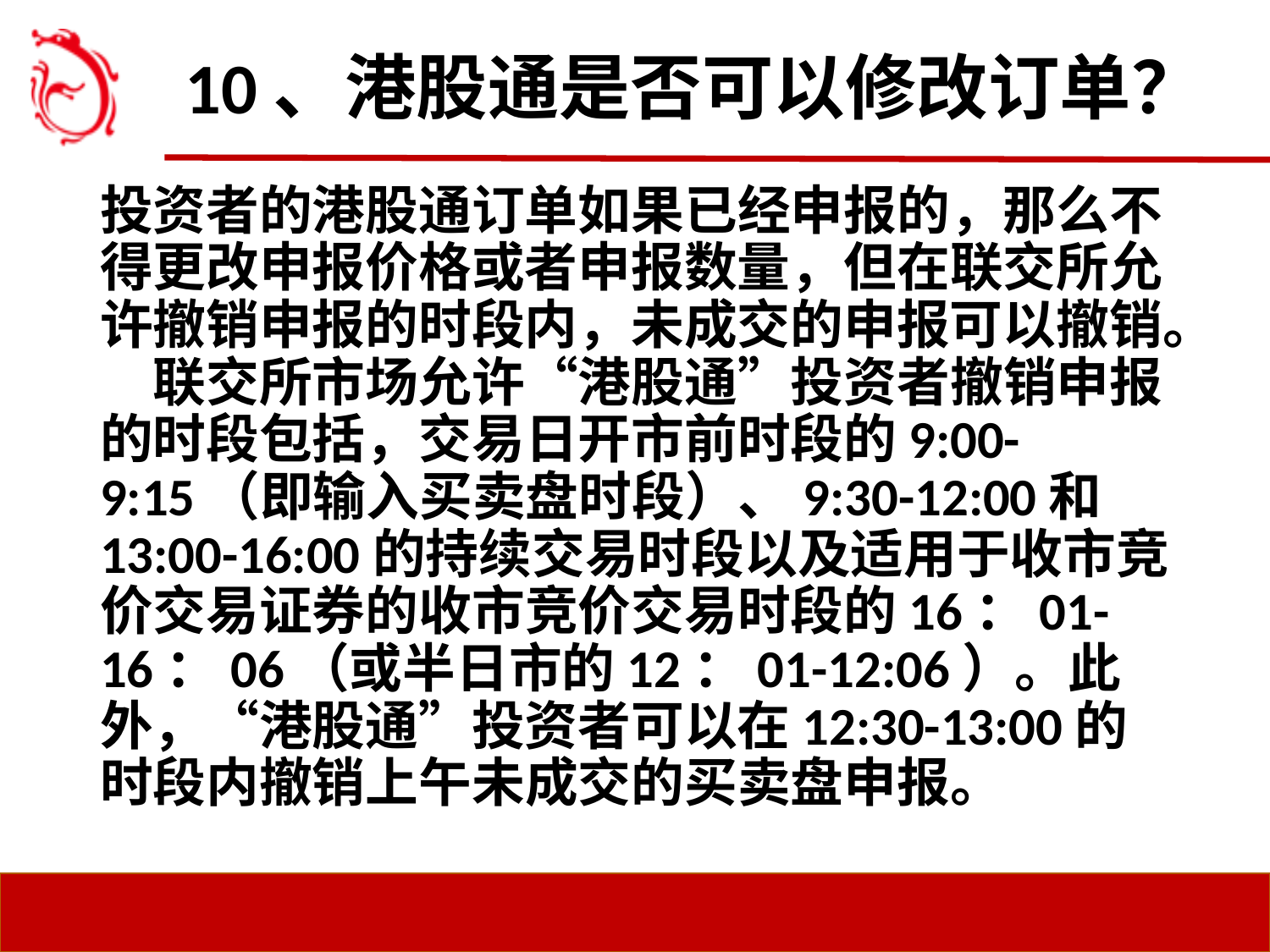

# 10、港股通是否可以修改订单？
投资者的港股通订单如果已经申报的，那么不得更改申报价格或者申报数量，但在联交所允许撤销申报的时段内，未成交的申报可以撤销。　联交所市场允许“港股通”投资者撤销申报的时段包括，交易日开市前时段的9:00-9:15（即输入买卖盘时段）、9:30-12:00和13:00-16:00的持续交易时段以及适用于收市竞价交易证券的收市竞价交易时段的16：01-16：06（或半日市的12：01-12:06）。此外，“港股通”投资者可以在12:30-13:00的时段内撤销上午未成交的买卖盘申报。